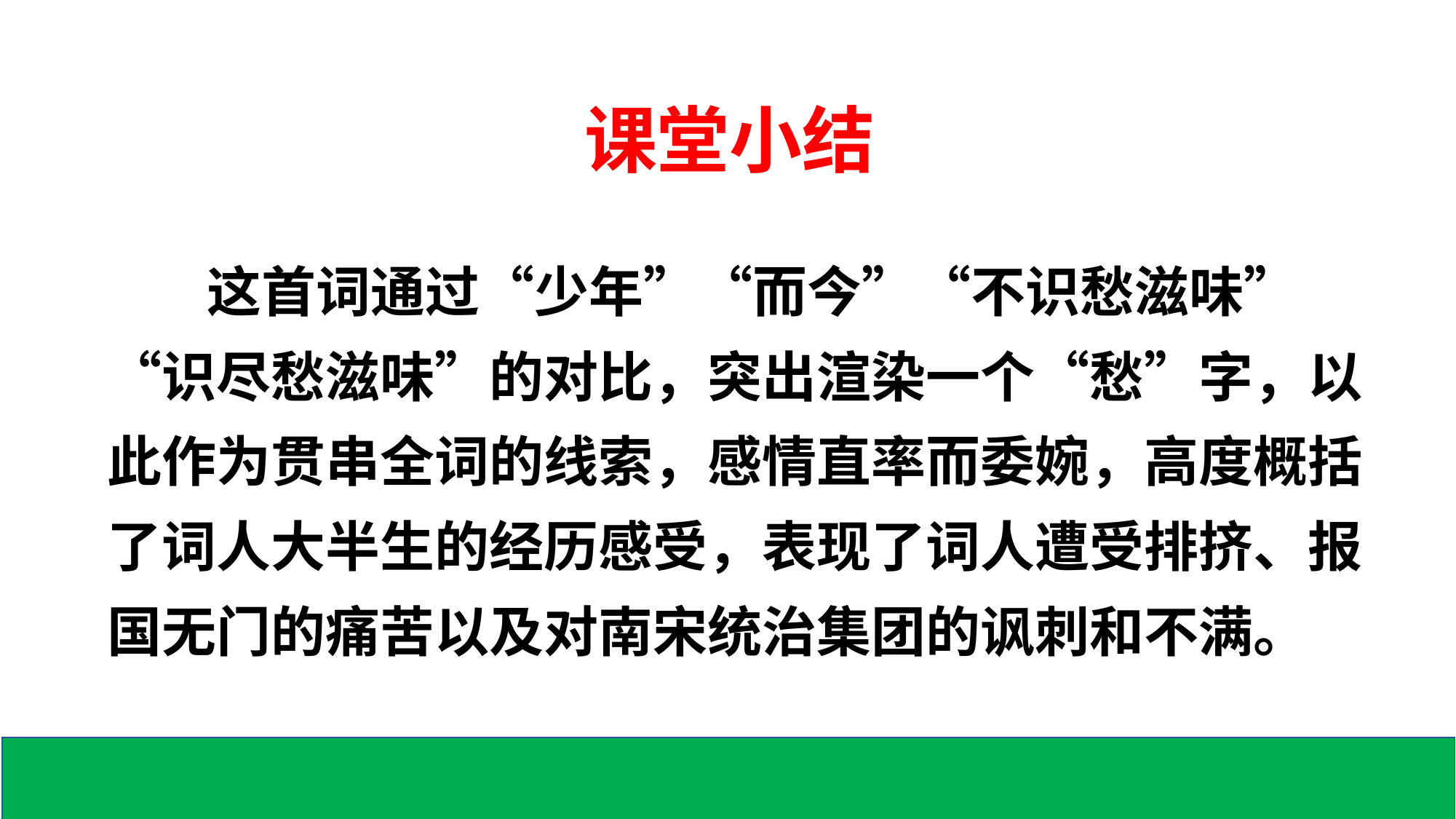

课堂小结
       这首词通过“少年”“而今”“不识愁滋味”“识尽愁滋味”的对比，突出渲染一个“愁”字，以此作为贯串全词的线索，感情直率而委婉，高度概括了词人大半生的经历感受，表现了词人遭受排挤、报国无门的痛苦以及对南宋统治集团的讽刺和不满。